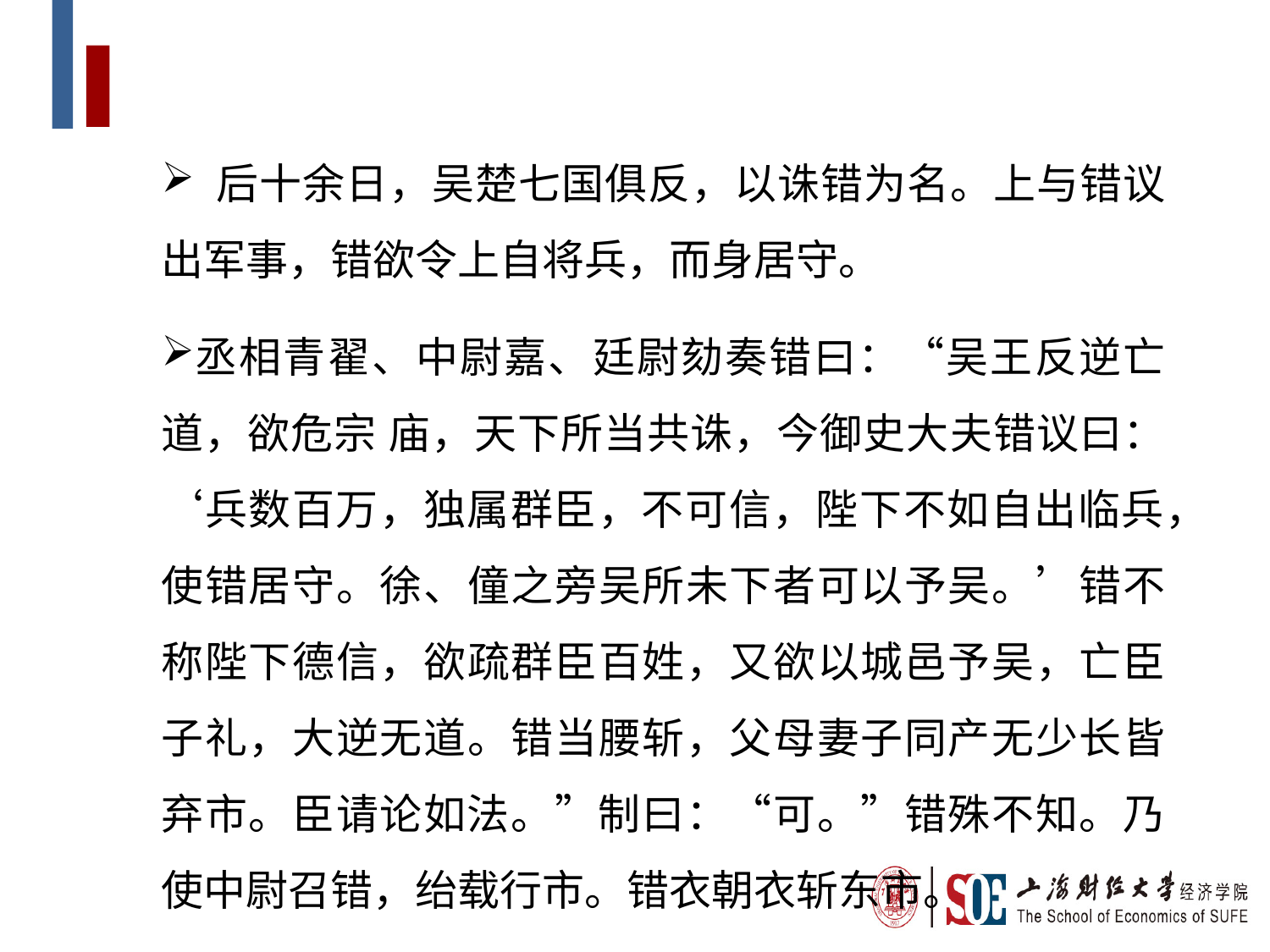

后十余日，吴楚七国俱反，以诛错为名。上与错议出军事，错欲令上自将兵，而身居守。
丞相青翟、中尉嘉、廷尉劾奏错曰：“吴王反逆亡道，欲危宗 庙，天下所当共诛，今御史大夫错议曰：‘兵数百万，独属群臣，不可信，陛下不如自出临兵，使错居守。徐、僮之旁吴所未下者可以予吴。’错不称陛下德信，欲疏群臣百姓，又欲以城邑予吴，亡臣子礼，大逆无道。错当腰斩，父母妻子同产无少长皆弃市。臣请论如法。”制曰：“可。”错殊不知。乃使中尉召错，绐载行市。错衣朝衣斩东市。